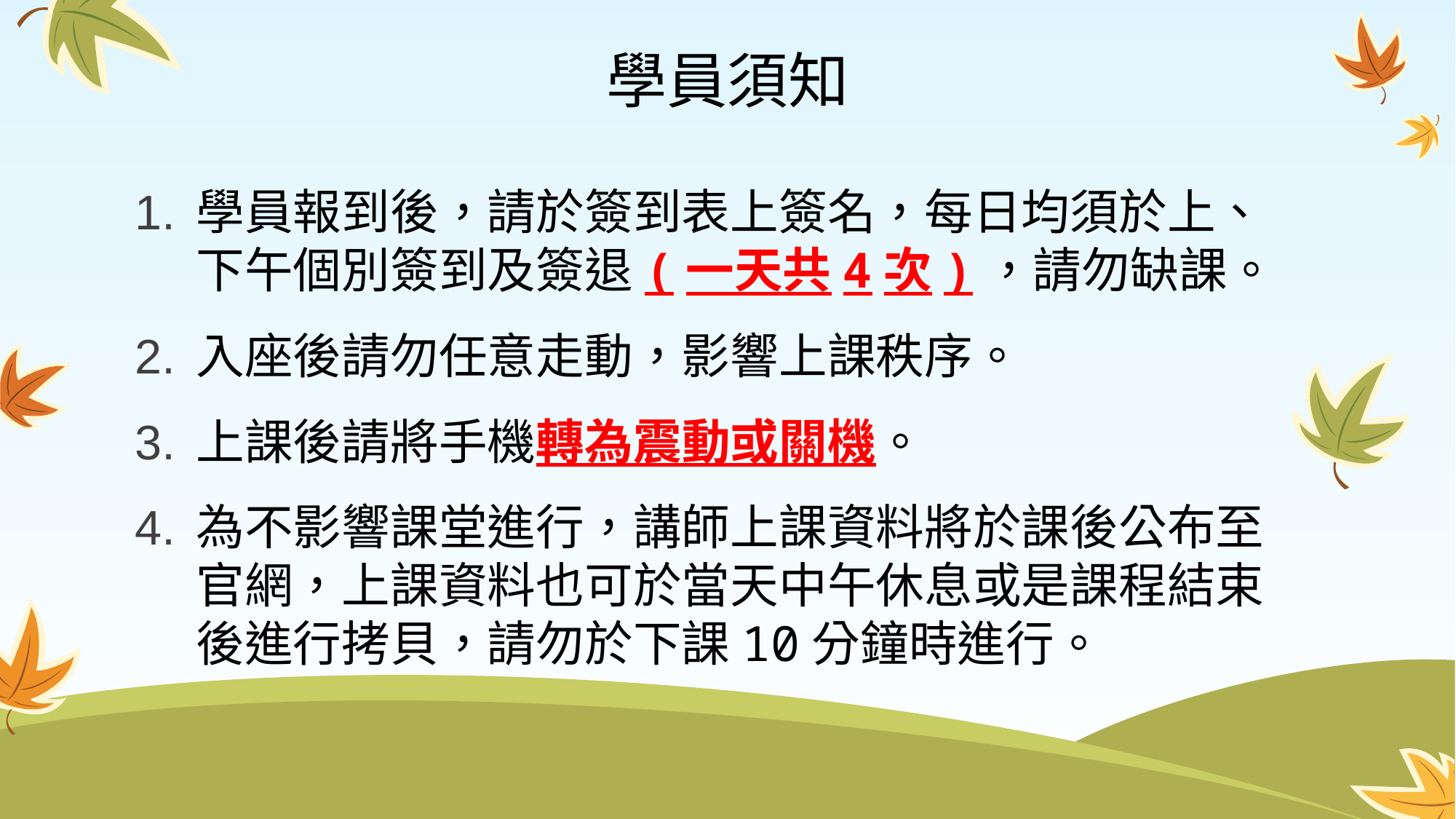

# 學員須知
學員報到後，請於簽到表上簽名，每日均須於上、下午個別簽到及簽退(一天共4次)，請勿缺課。
入座後請勿任意走動，影響上課秩序。
上課後請將手機轉為震動或關機。
為不影響課堂進行，講師上課資料將於課後公布至官網，上課資料也可於當天中午休息或是課程結束後進行拷貝，請勿於下課10分鐘時進行。